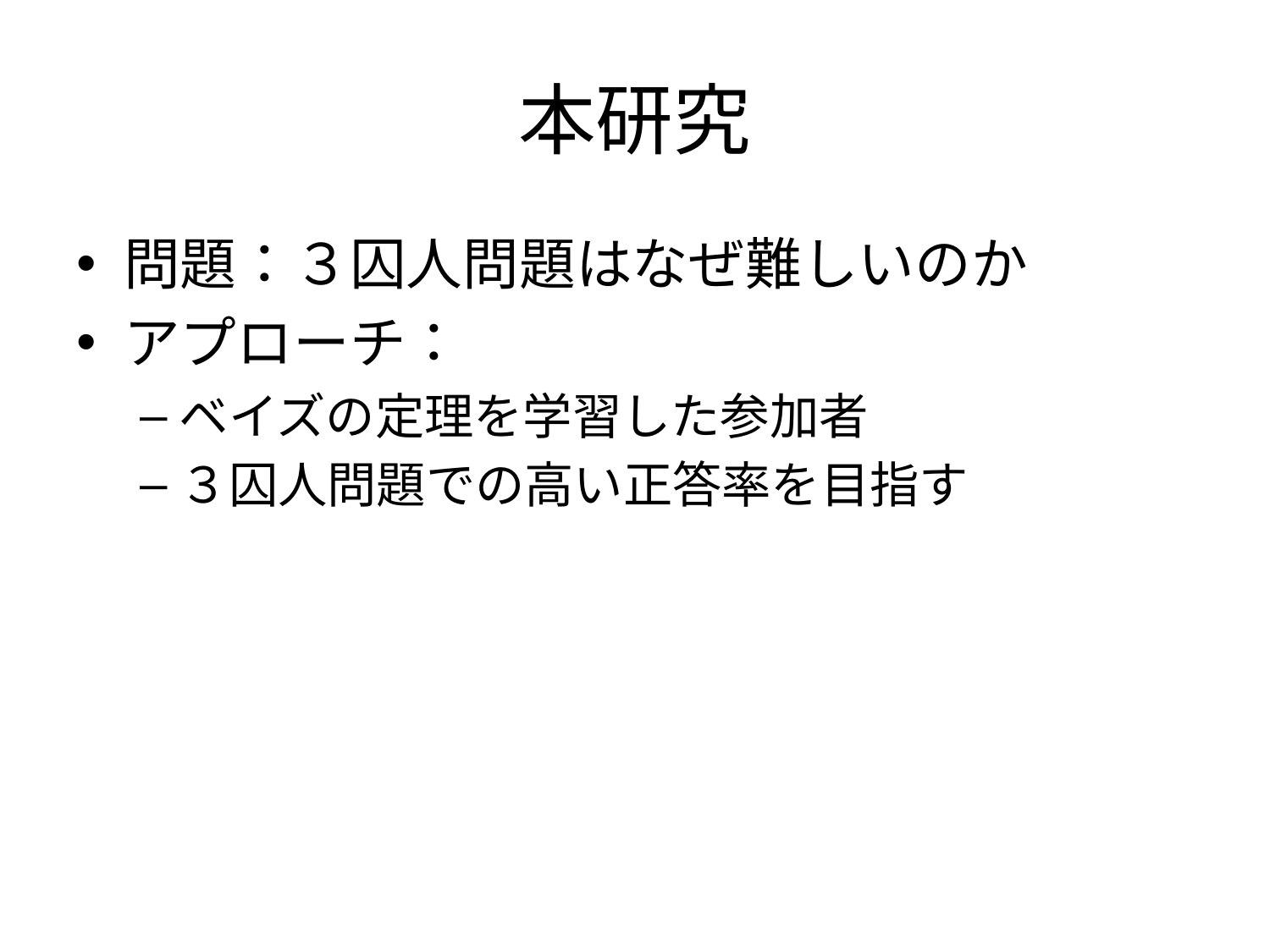

# 本研究
問題：３囚人問題はなぜ難しいのか
アプローチ：
ベイズの定理を学習した参加者
３囚人問題での高い正答率を目指す